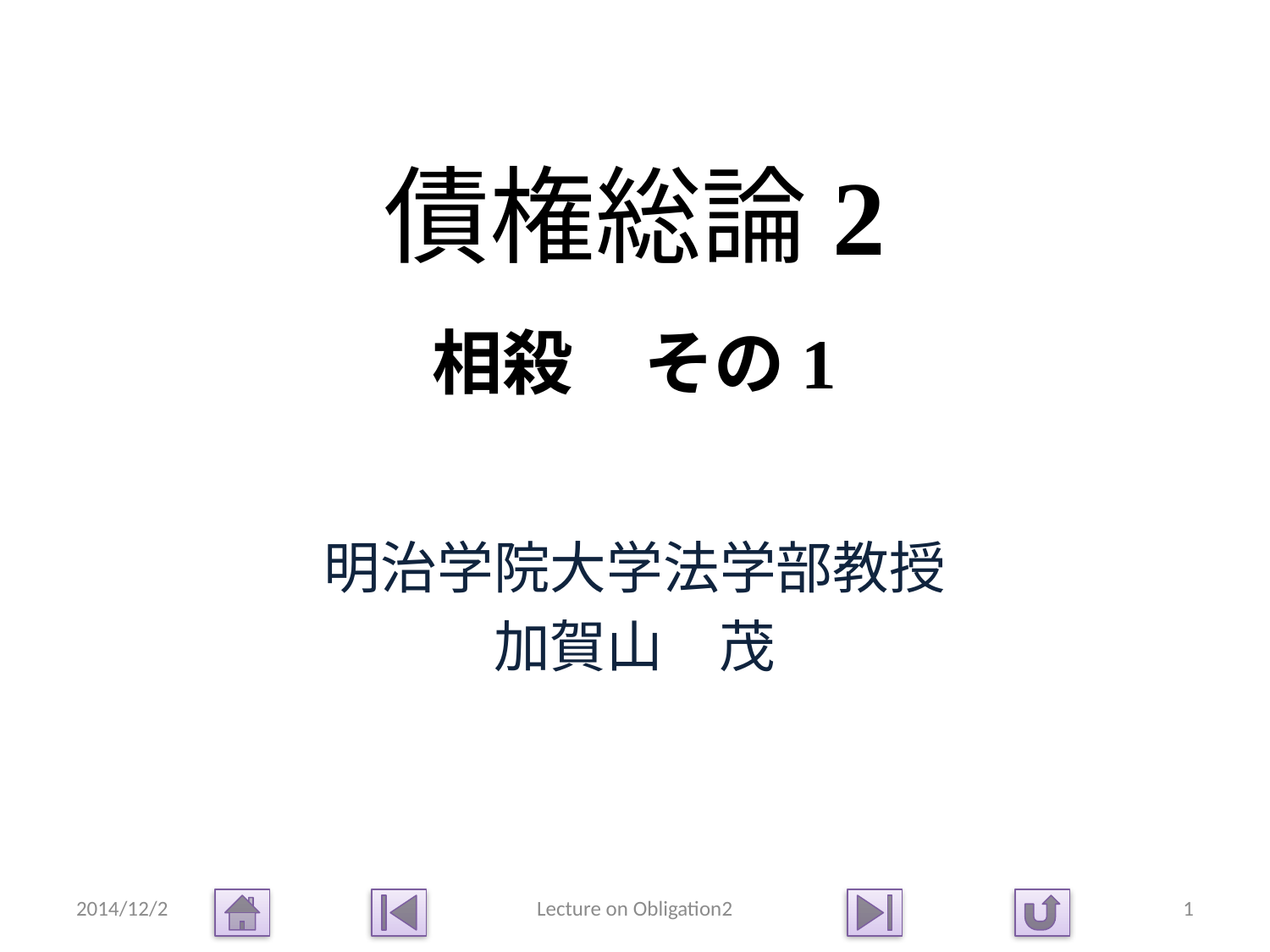

# 債権総論2 相殺　その1
明治学院大学法学部教授
加賀山　茂
2014/12/2
Lecture on Obligation2
1